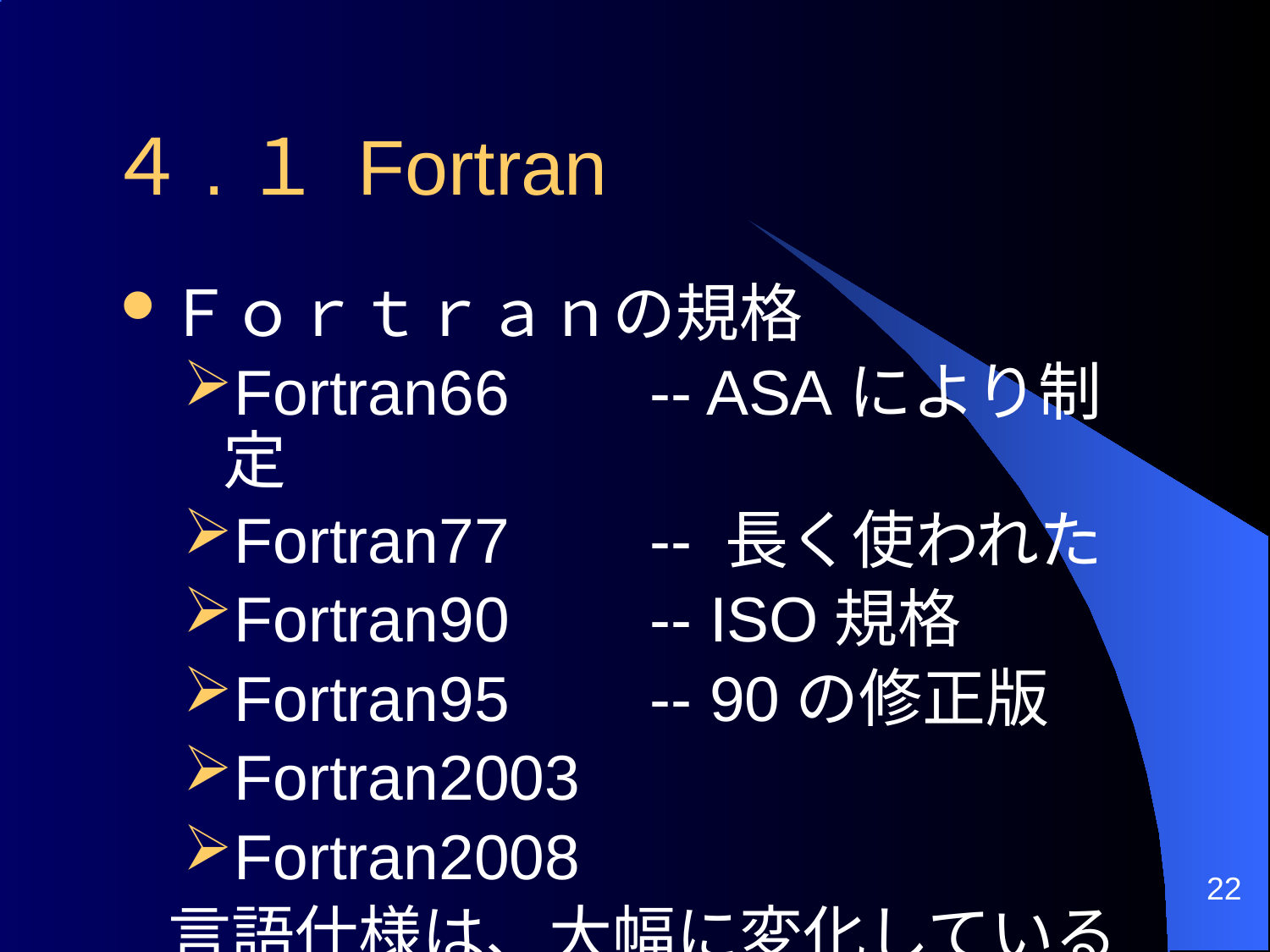

# ４.１ Fortran
Ｆｏｒｔｒａｎの規格
Fortran66        -- ASAにより制定
Fortran77        -- 長く使われた
Fortran90        -- ISO規格
Fortran95        -- 90の修正版
Fortran2003
Fortran2008
	言語仕様は、大幅に変化している
22